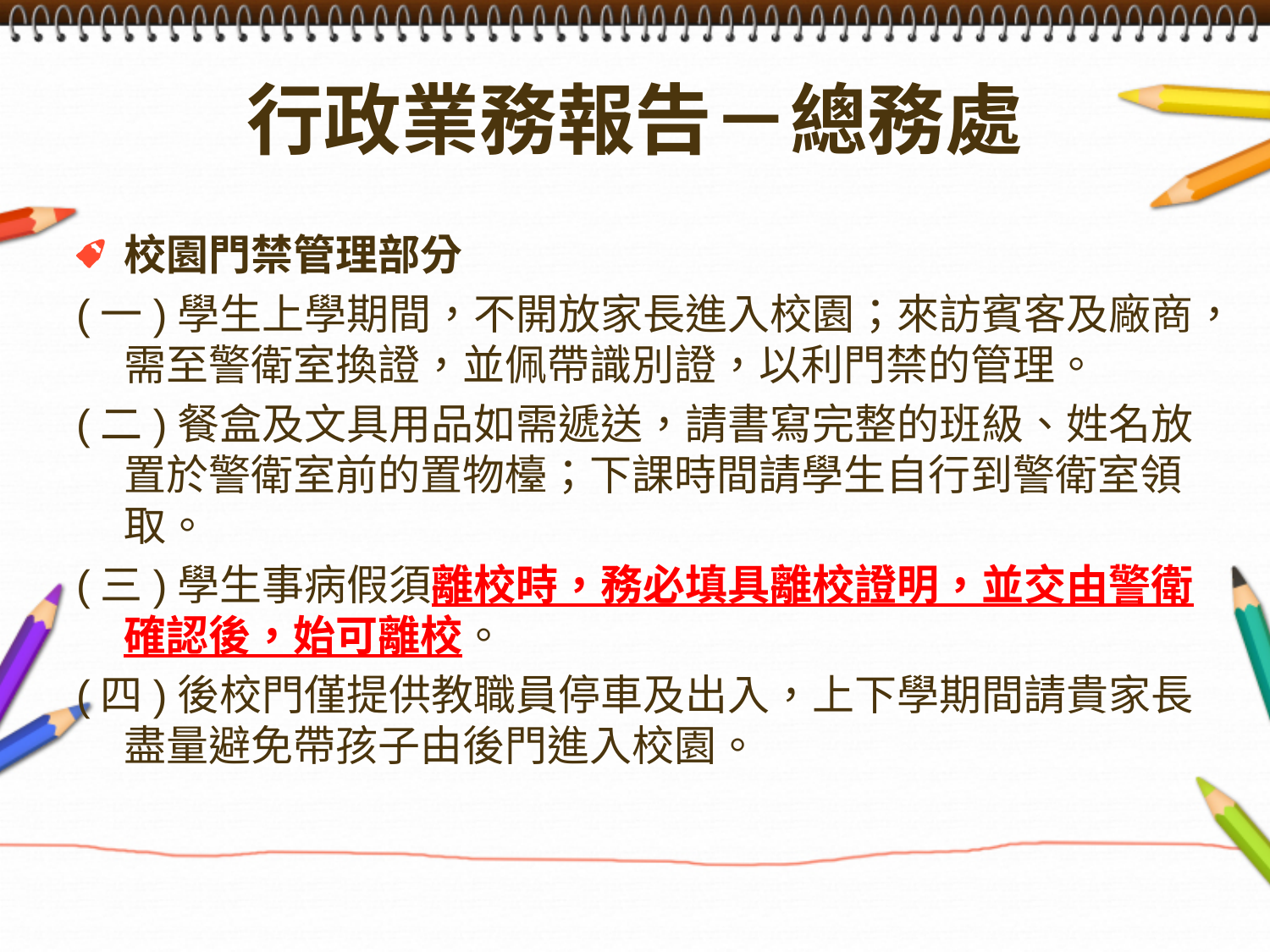

# 行政業務報告－總務處
校園門禁管理部分
(一)學生上學期間，不開放家長進入校園；來訪賓客及廠商，需至警衛室換證，並佩帶識別證，以利門禁的管理。
(二)餐盒及文具用品如需遞送，請書寫完整的班級、姓名放置於警衛室前的置物檯；下課時間請學生自行到警衛室領取。
(三)學生事病假須離校時，務必填具離校證明，並交由警衛確認後，始可離校。
(四)後校門僅提供教職員停車及出入，上下學期間請貴家長盡量避免帶孩子由後門進入校園。